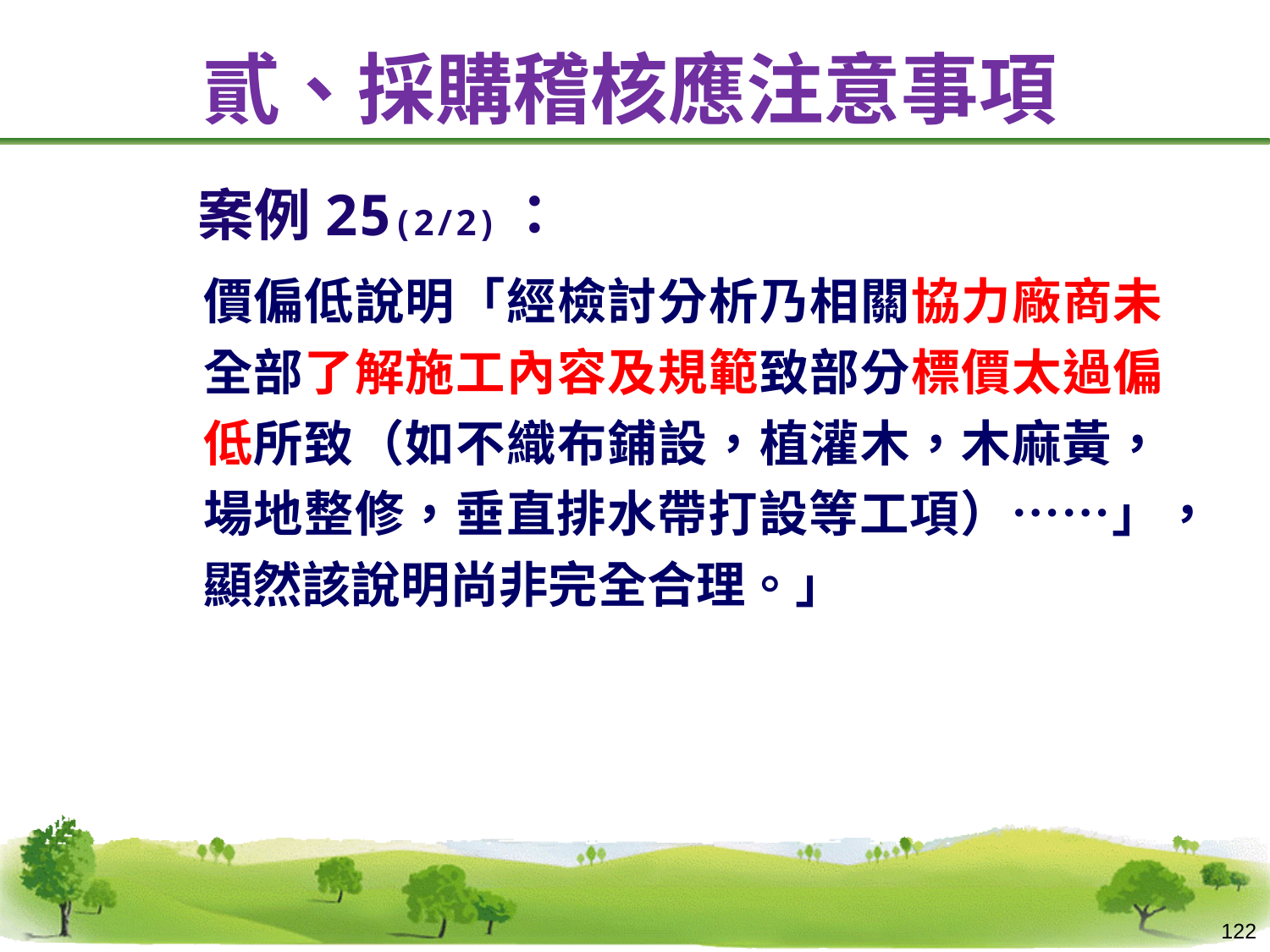

# 貳、採購稽核應注意事項
　案例25(2/2)：
價偏低說明「經檢討分析乃相關協力廠商未全部了解施工內容及規範致部分標價太過偏低所致（如不織布鋪設，植灌木，木麻黃，場地整修，垂直排水帶打設等工項）……」，顯然該說明尚非完全合理。」
122